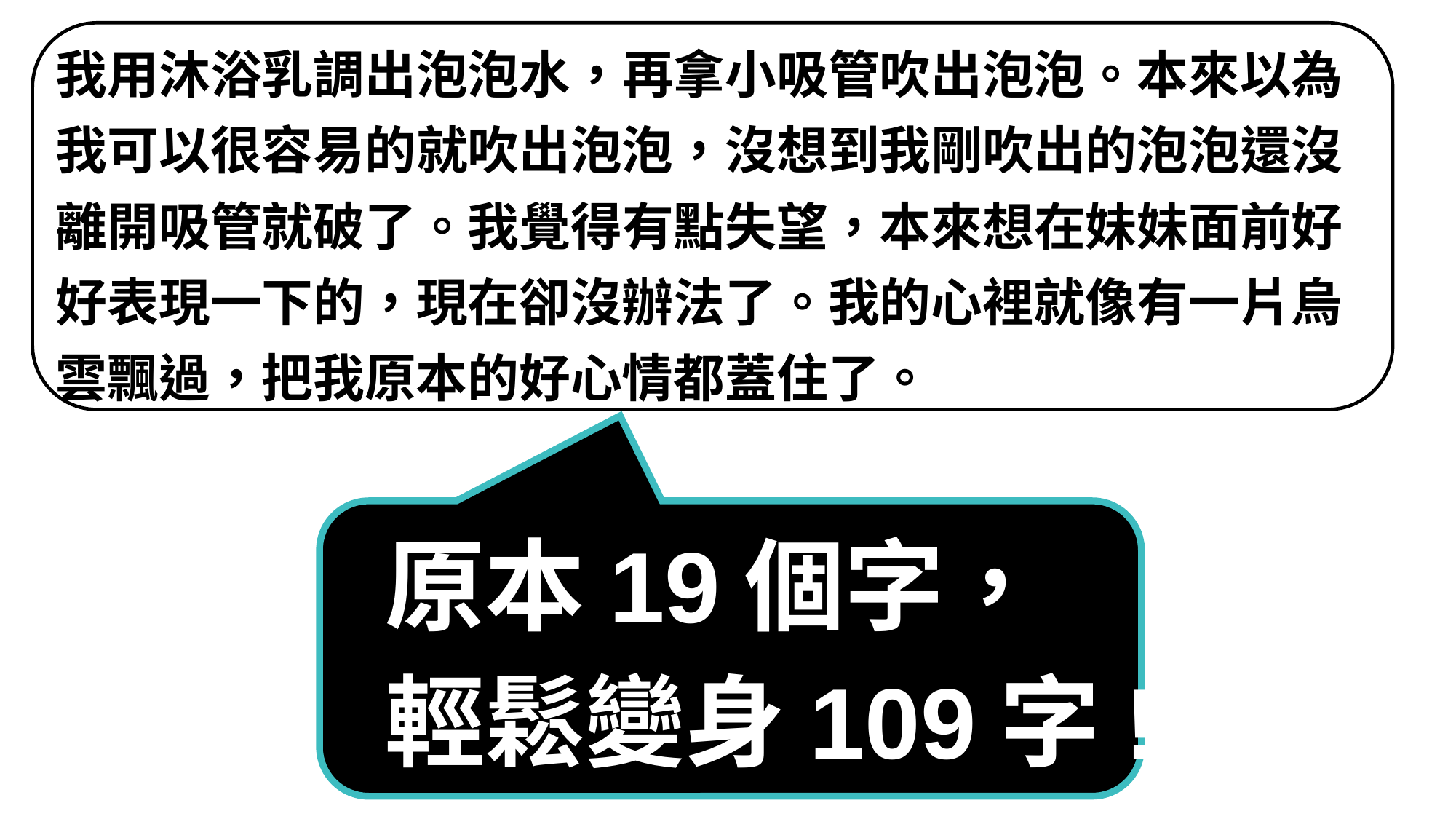

我用沐浴乳調出泡泡水，再拿小吸管吹出泡泡。本來以為我可以很容易的就吹出泡泡，沒想到我剛吹出的泡泡還沒離開吸管就破了。我覺得有點失望，本來想在妹妹面前好好表現一下的，現在卻沒辦法了。我的心裡就像有一片烏雲飄過，把我原本的好心情都蓋住了。

原本19個字，
輕鬆變身109字!